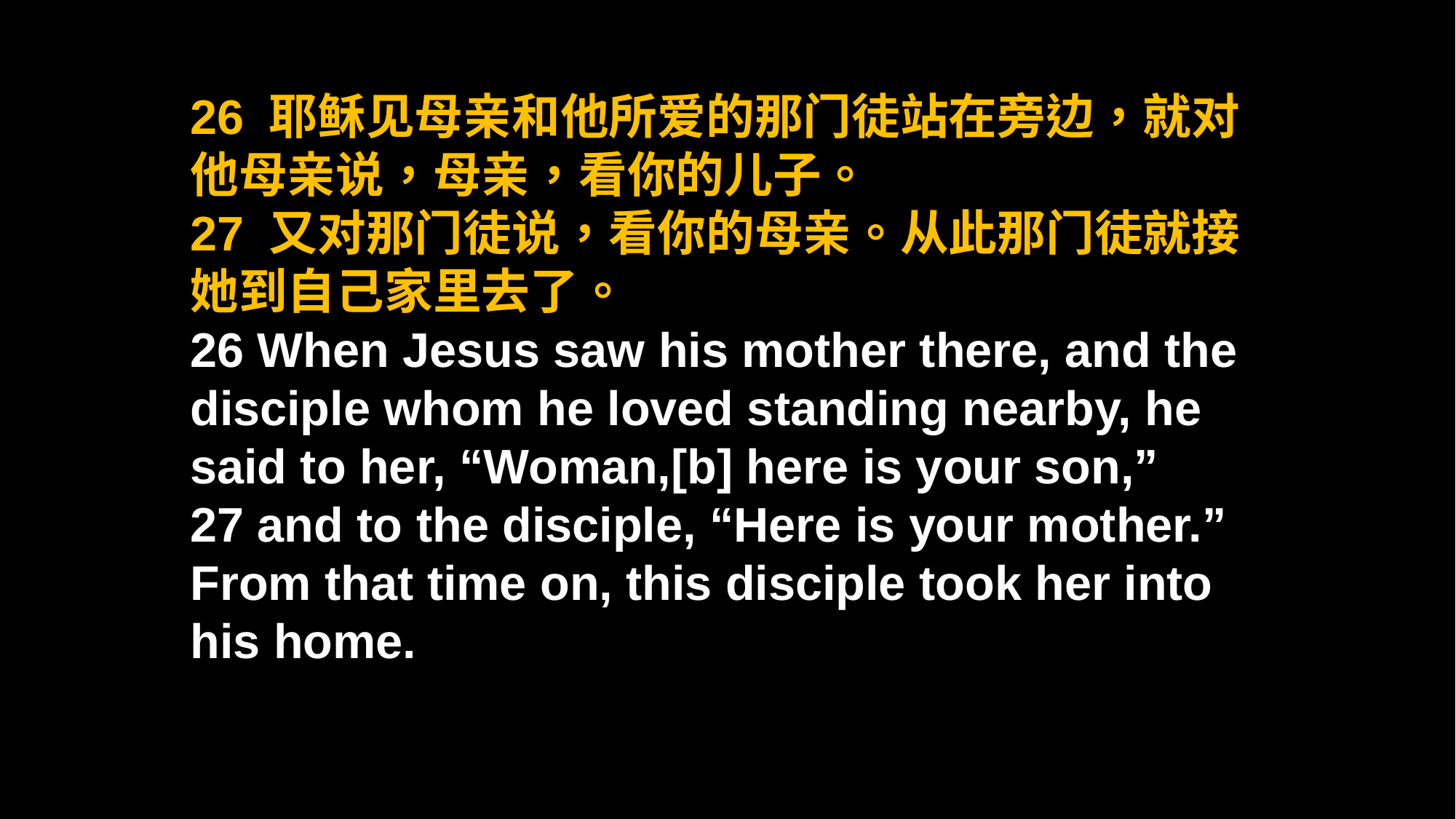

26 耶稣见母亲和他所爱的那门徒站在旁边，就对他母亲说，母亲，看你的儿子。
27 又对那门徒说，看你的母亲。从此那门徒就接她到自己家里去了。
26 When Jesus saw his mother there, and the disciple whom he loved standing nearby, he said to her, “Woman,[b] here is your son,”
27 and to the disciple, “Here is your mother.” From that time on, this disciple took her into his home.